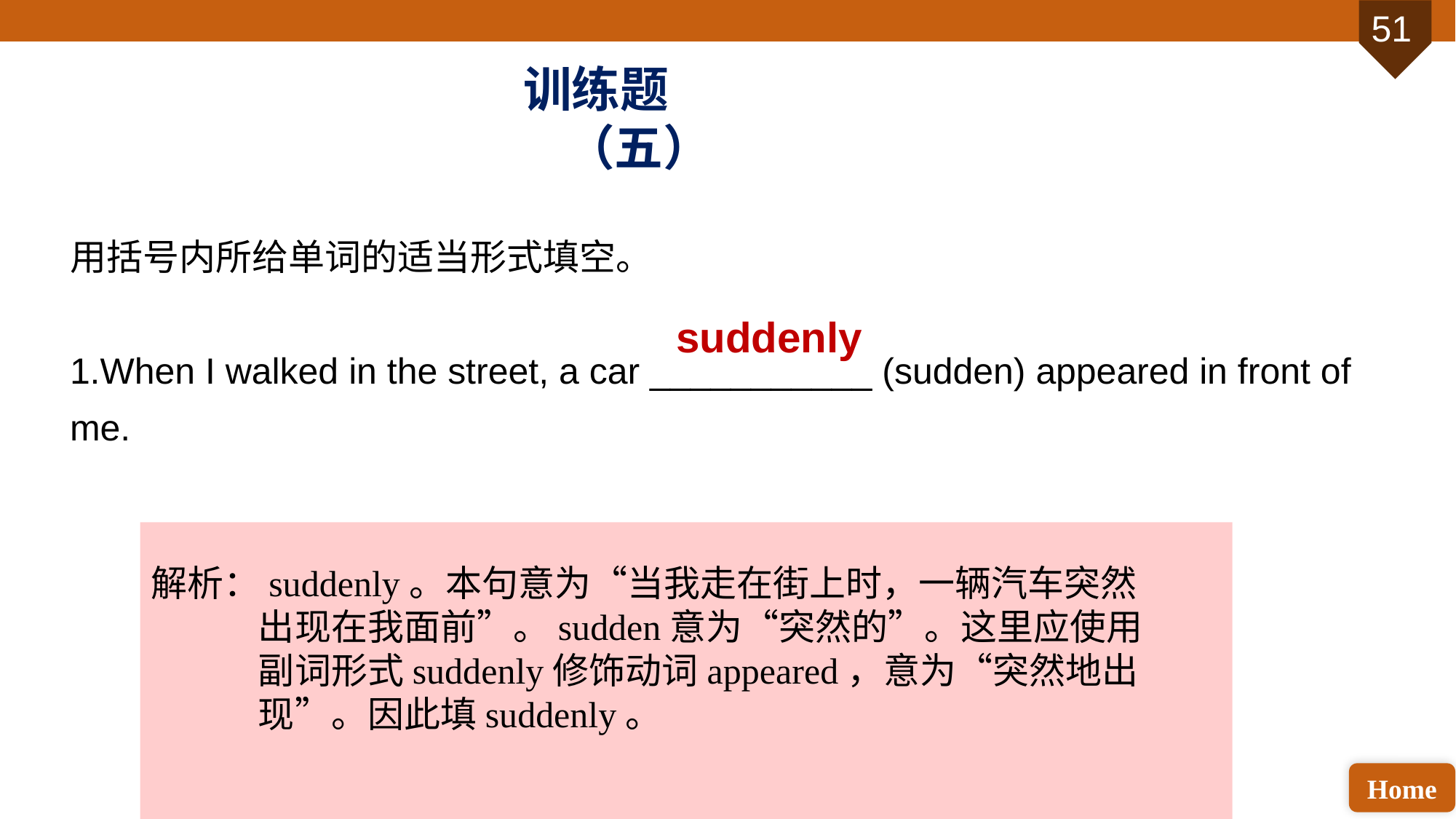

训练题（五）
用括号内所给单词的适当形式填空。

1.When I walked in the street, a car ___________ (sudden) appeared in front of me.
suddenly

解析：suddenly。本句意为“当我走在街上时，一辆汽车突然出现在我面前”。sudden意为“突然的”。这里应使用副词形式suddenly修饰动词appeared，意为“突然地出现”。因此填suddenly。